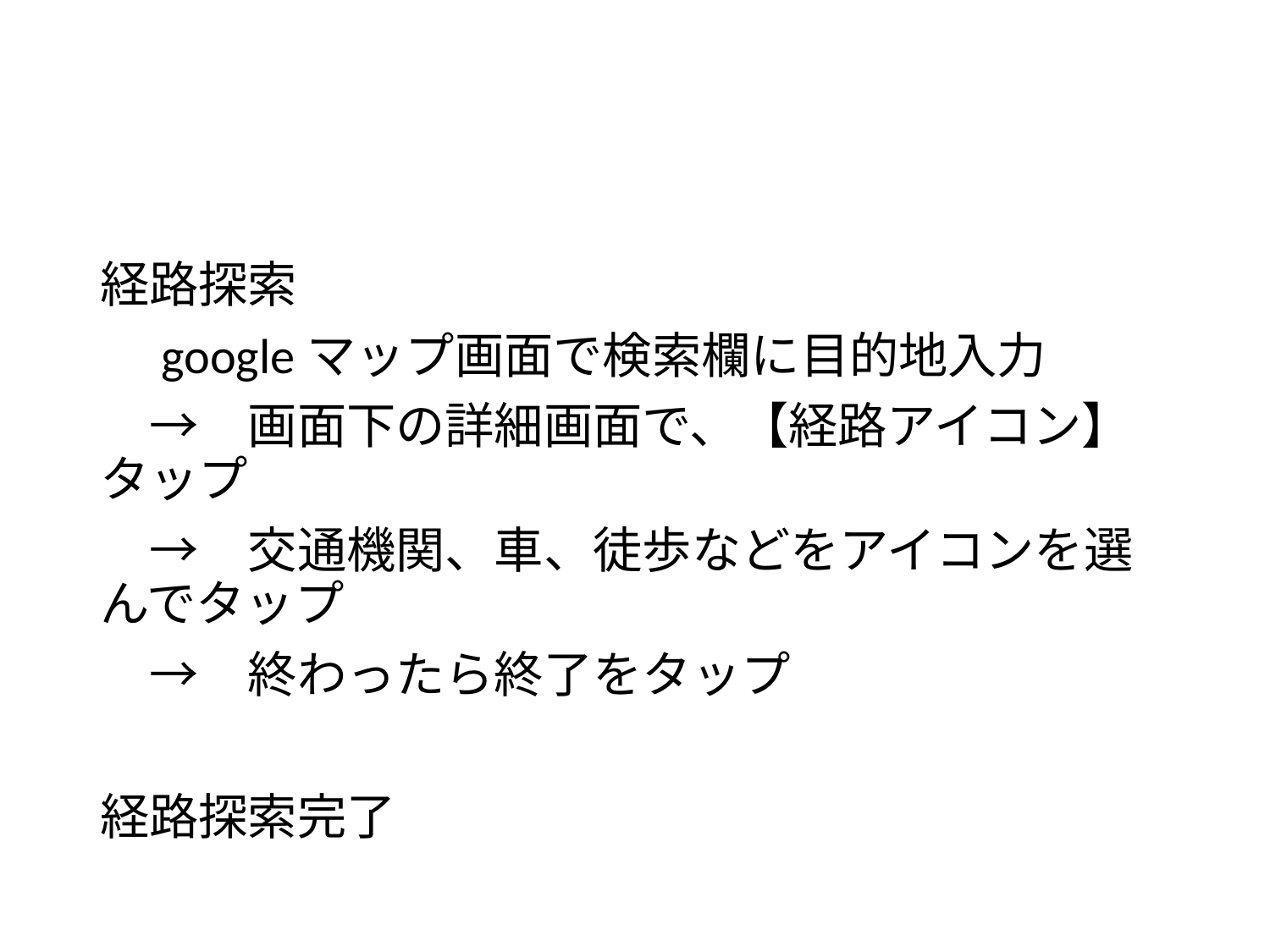

#
経路探索
　googleマップ画面で検索欄に目的地入力
　→　画面下の詳細画面で、【経路アイコン】タップ
　→　交通機関、車、徒歩などをアイコンを選んでタップ
　→　終わったら終了をタップ

経路探索完了